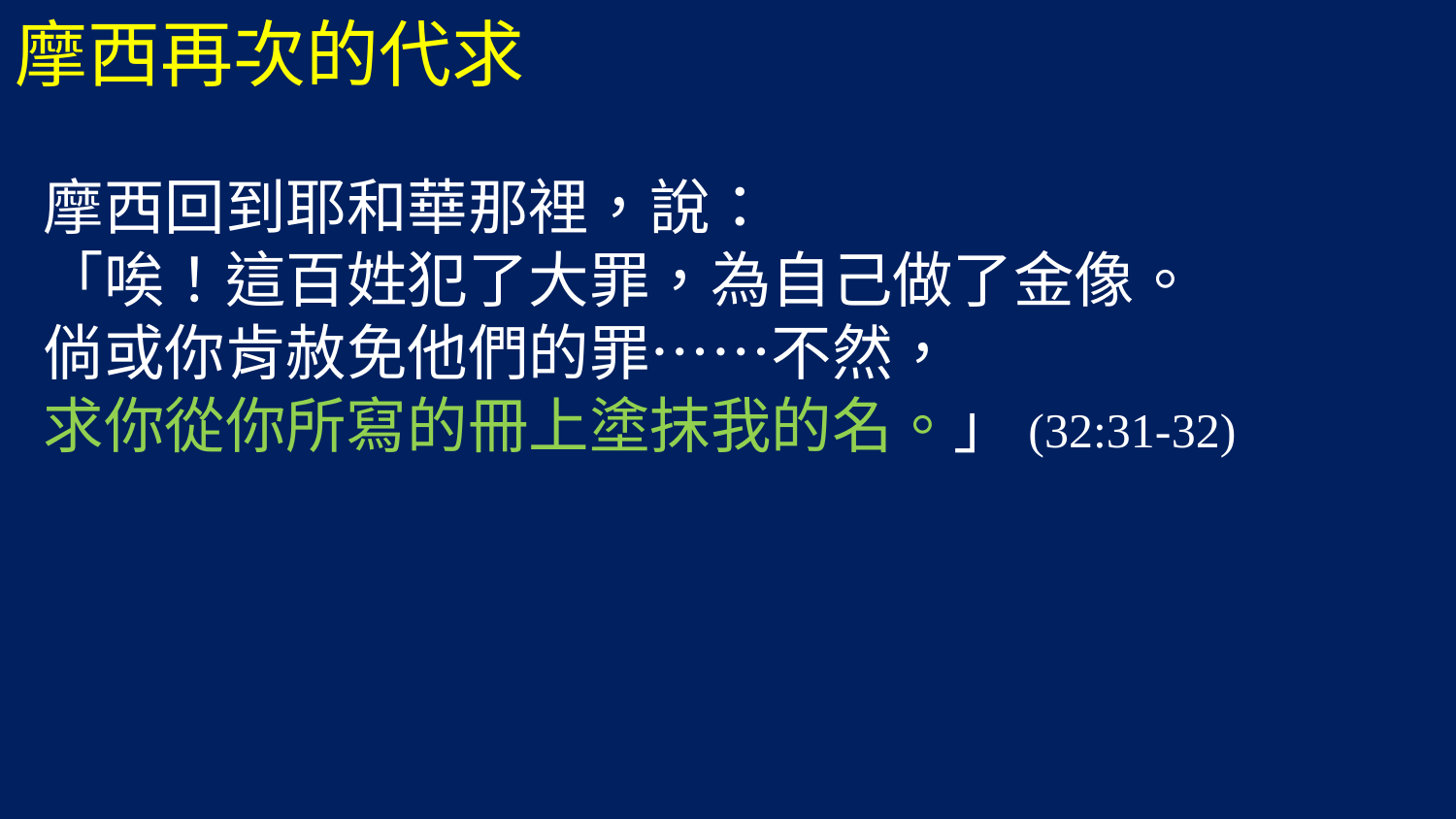

摩西再次的代求

摩西回到耶和華那裡，說：
「唉！這百姓犯了大罪，為自己做了金像。
倘或你肯赦免他們的罪……不然，
求你從你所寫的冊上塗抹我的名。」(32:31-32)